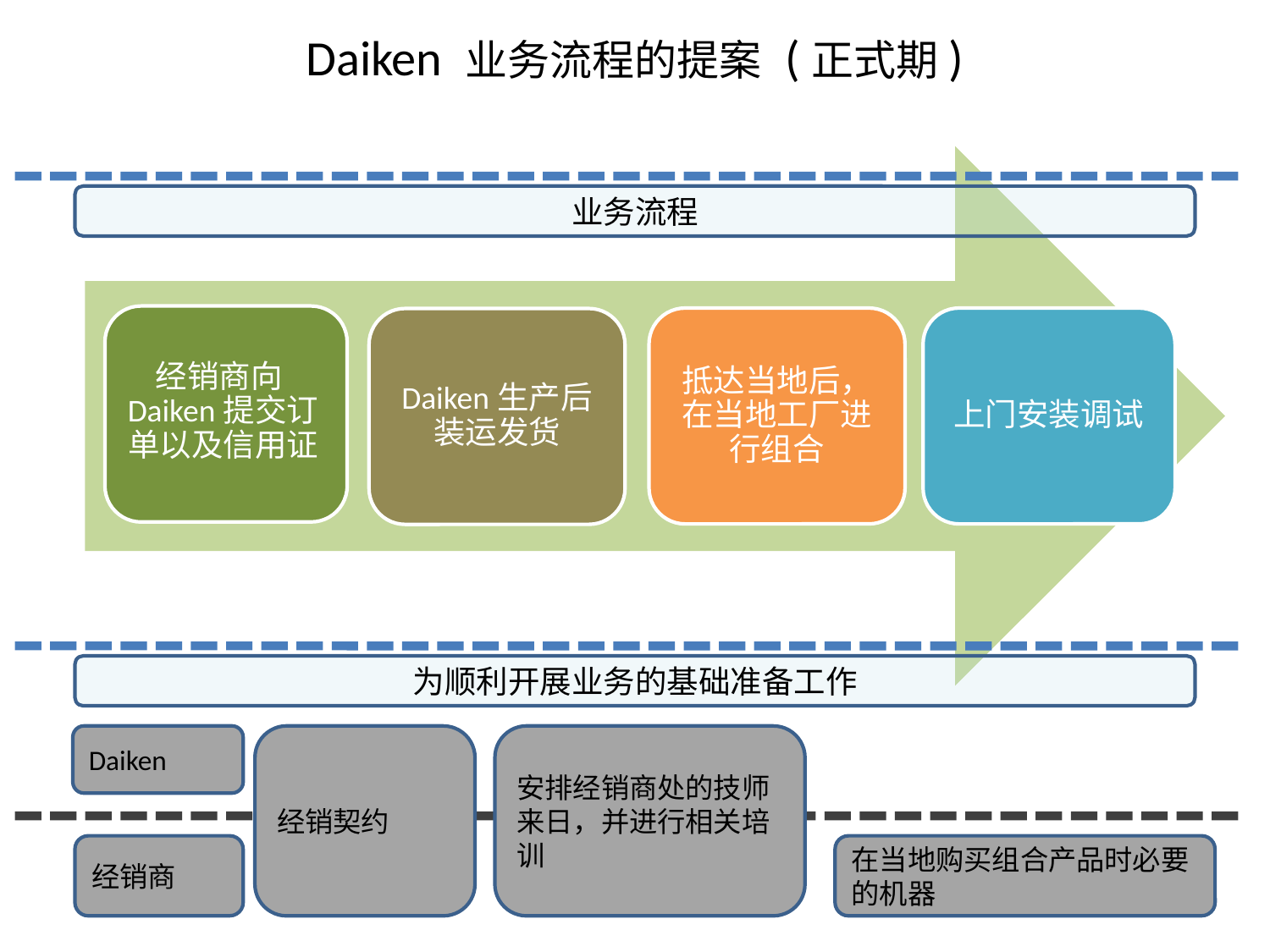

# Daiken 业务流程的提案 (正式期)

抵达当地后，在当地工厂进行组合

上门安装调试

Daiken生产后装运发货

业务流程

经销商向Daiken提交订单以及信用证

为顺利开展业务的基础准备工作
Daiken
经销契约
安排经销商处的技师来日，并进行相关培训

经销商
在当地购买组合产品时必要的机器